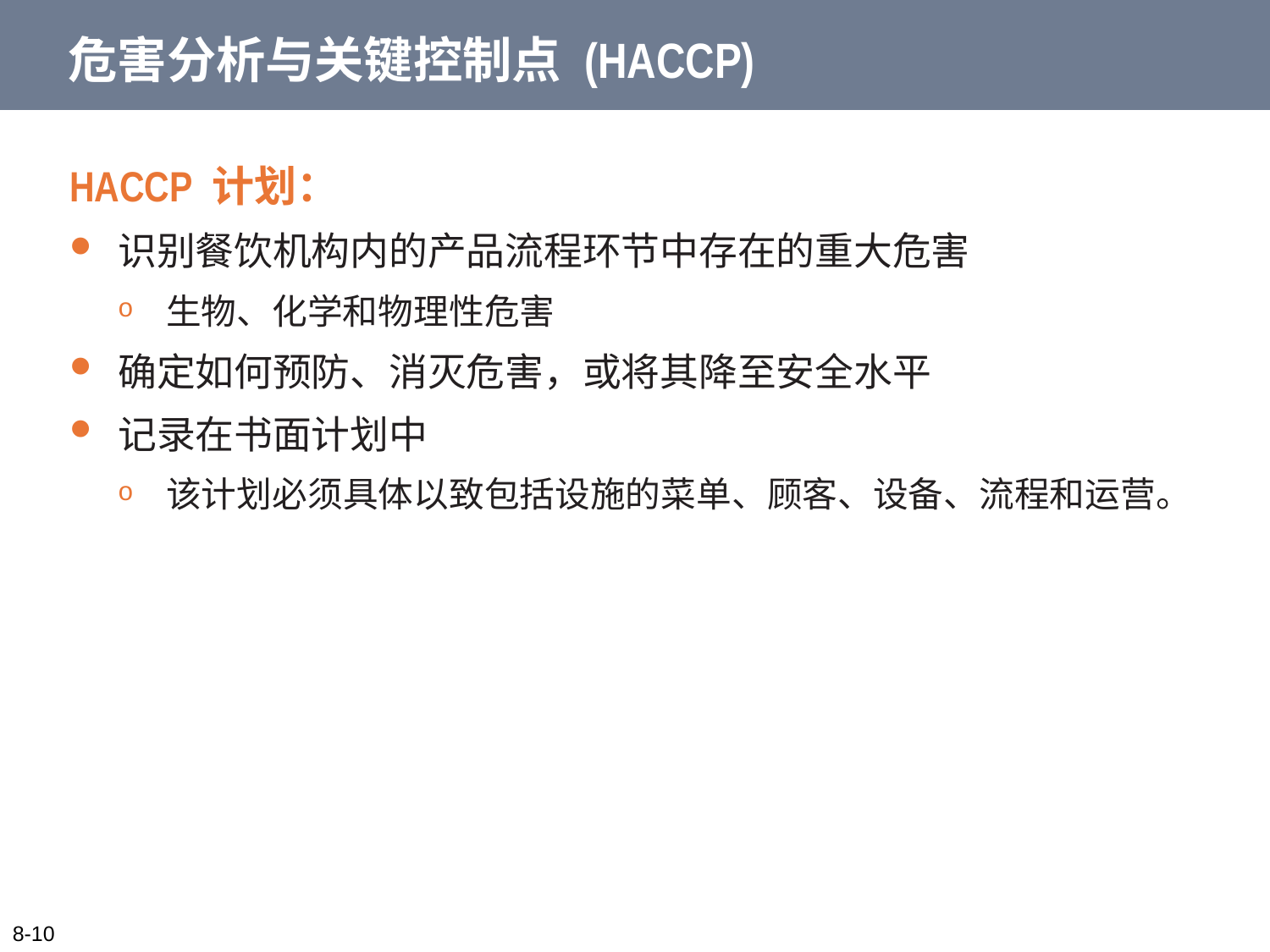

# 危害分析与关键控制点 (HACCP)
HACCP 计划：
识别餐饮机构内的产品流程环节中存在的重大危害
生物、化学和物理性危害
确定如何预防、消灭危害，或将其降至安全水平
记录在书面计划中
该计划必须具体以致包括设施的菜单、顾客、设备、流程和运营。

8-10